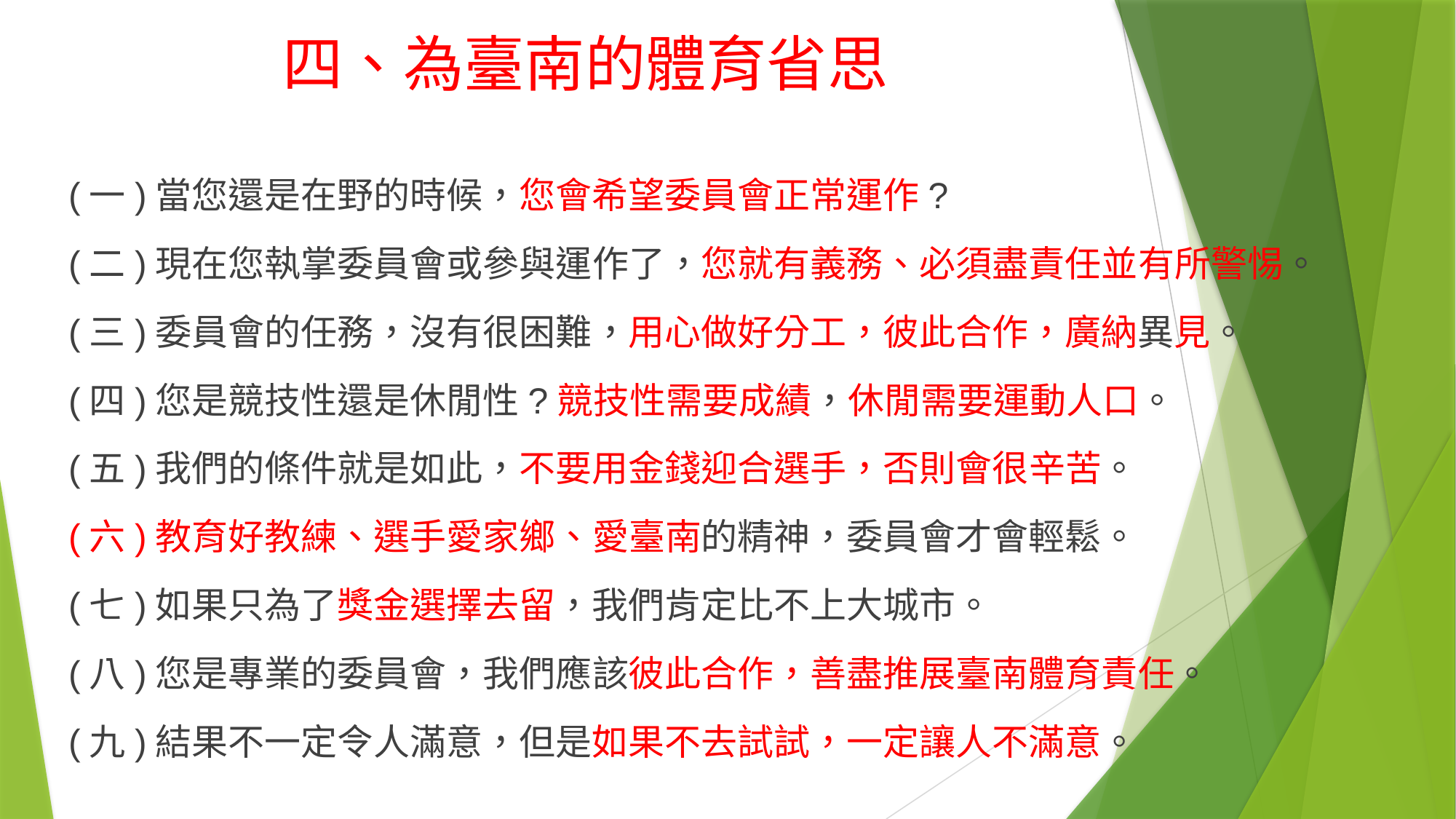

# 四、為臺南的體育省思
(一)當您還是在野的時候，您會希望委員會正常運作?
(二)現在您執掌委員會或參與運作了，您就有義務、必須盡責任並有所警惕。
(三)委員會的任務，沒有很困難，用心做好分工，彼此合作，廣納異見。
(四)您是競技性還是休閒性?競技性需要成績，休閒需要運動人口。
(五)我們的條件就是如此，不要用金錢迎合選手，否則會很辛苦。
(六)教育好教練、選手愛家鄉、愛臺南的精神，委員會才會輕鬆。
(七)如果只為了獎金選擇去留，我們肯定比不上大城市。
(八)您是專業的委員會，我們應該彼此合作，善盡推展臺南體育責任。
(九)結果不一定令人滿意，但是如果不去試試，一定讓人不滿意。